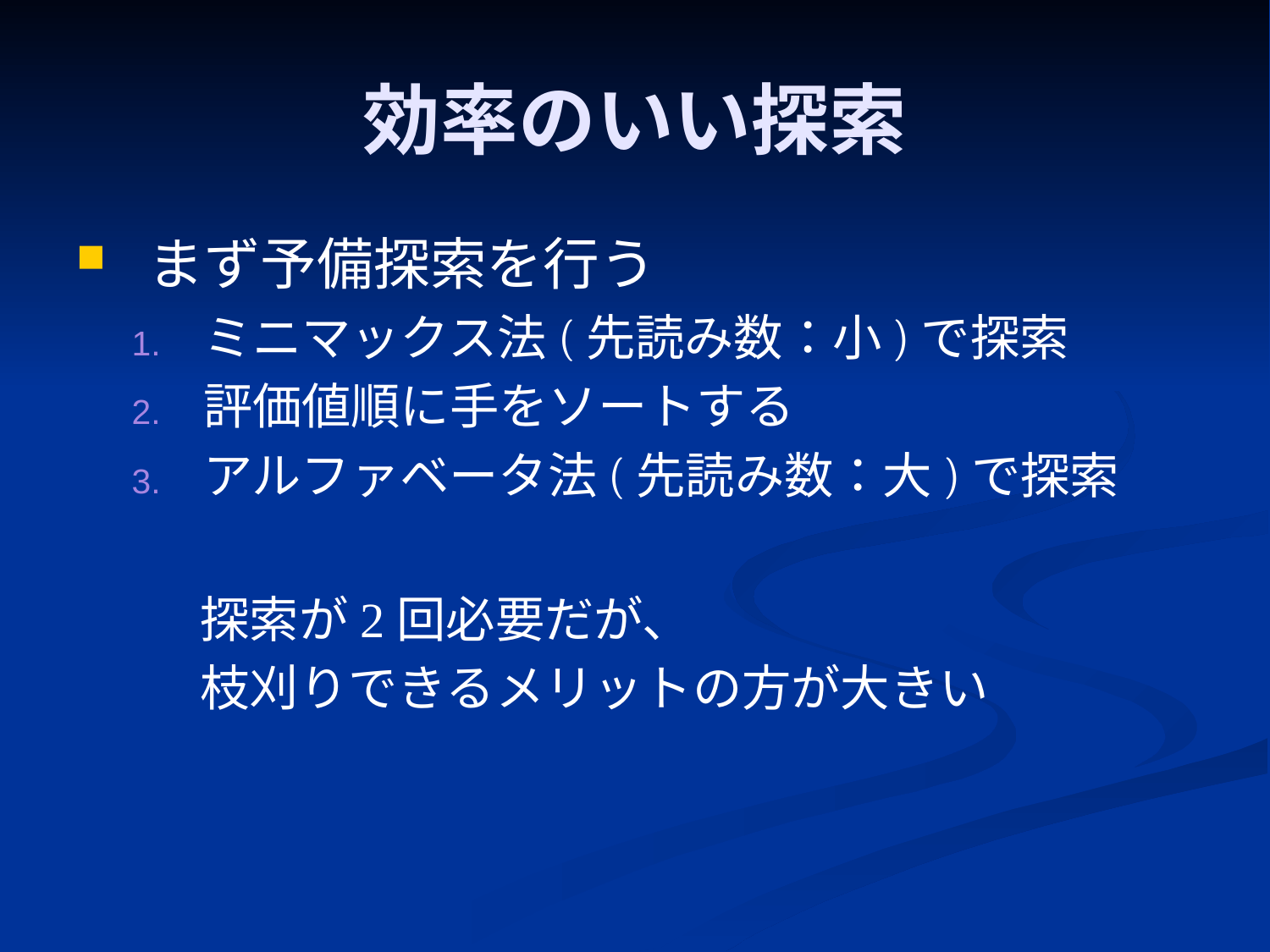

# 効率のいい探索
まず予備探索を行う
ミニマックス法(先読み数：小)で探索
評価値順に手をソートする
アルファベータ法(先読み数：大)で探索
探索が2回必要だが、
枝刈りできるメリットの方が大きい